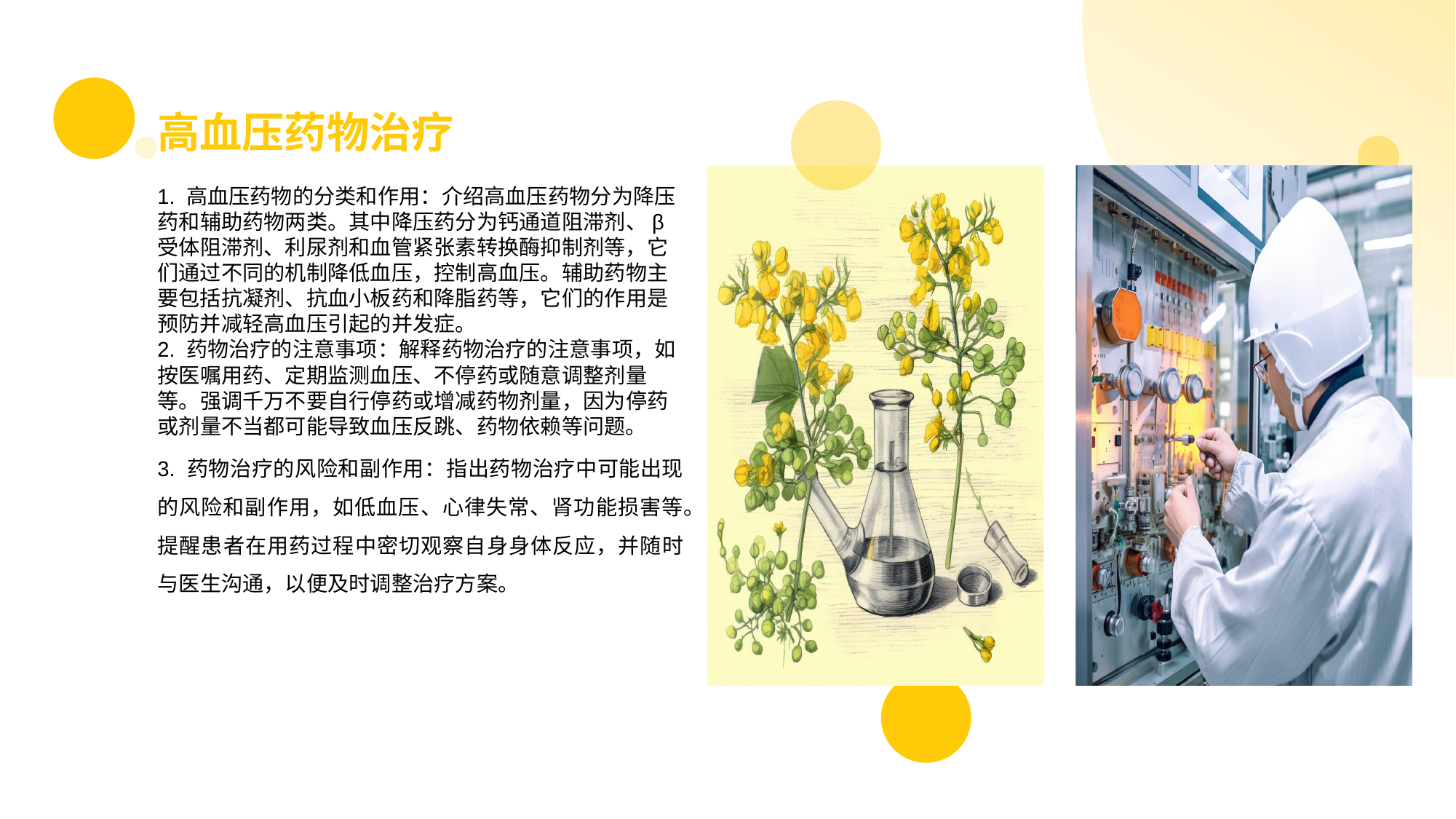

高血压药物治疗

1. 高血压药物的分类和作用：介绍高血压药物分为降压药和辅助药物两类。其中降压药分为钙通道阻滞剂、β受体阻滞剂、利尿剂和血管紧张素转换酶抑制剂等，它们通过不同的机制降低血压，控制高血压。辅助药物主要包括抗凝剂、抗血小板药和降脂药等，它们的作用是预防并减轻高血压引起的并发症。
2. 药物治疗的注意事项：解释药物治疗的注意事项，如按医嘱用药、定期监测血压、不停药或随意调整剂量等。强调千万不要自行停药或增减药物剂量，因为停药或剂量不当都可能导致血压反跳、药物依赖等问题。
3. 药物治疗的风险和副作用：指出药物治疗中可能出现的风险和副作用，如低血压、心律失常、肾功能损害等。提醒患者在用药过程中密切观察自身身体反应，并随时与医生沟通，以便及时调整治疗方案。